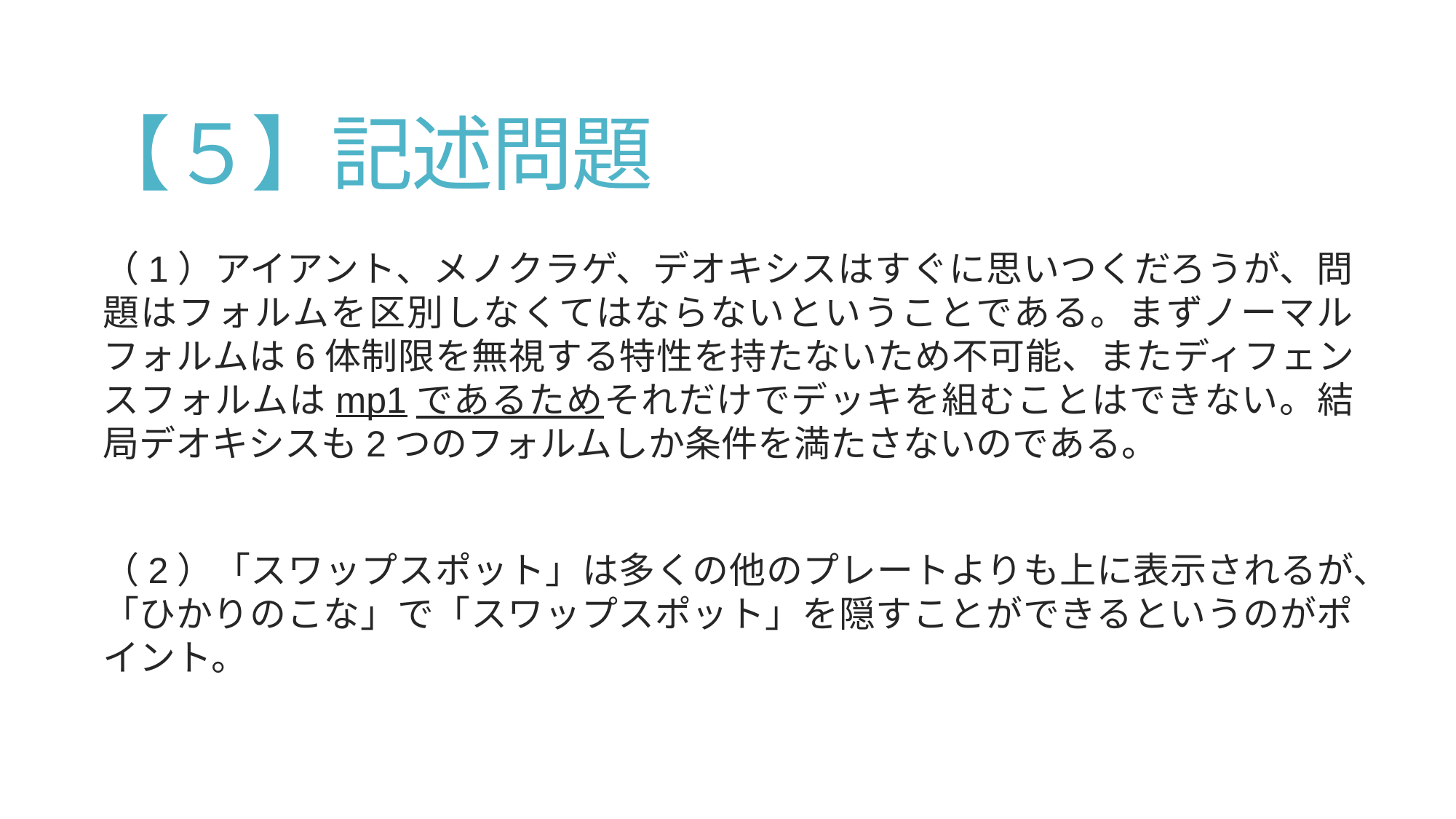

# 【５】記述問題
（1）アイアント、メノクラゲ、デオキシスはすぐに思いつくだろうが、問題はフォルムを区別しなくてはならないということである。まずノーマルフォルムは6体制限を無視する特性を持たないため不可能、またディフェンスフォルムはmp1であるためそれだけでデッキを組むことはできない。結局デオキシスも2つのフォルムしか条件を満たさないのである。

（2）「スワップスポット」は多くの他のプレートよりも上に表示されるが、「ひかりのこな」で「スワップスポット」を隠すことができるというのがポイント。